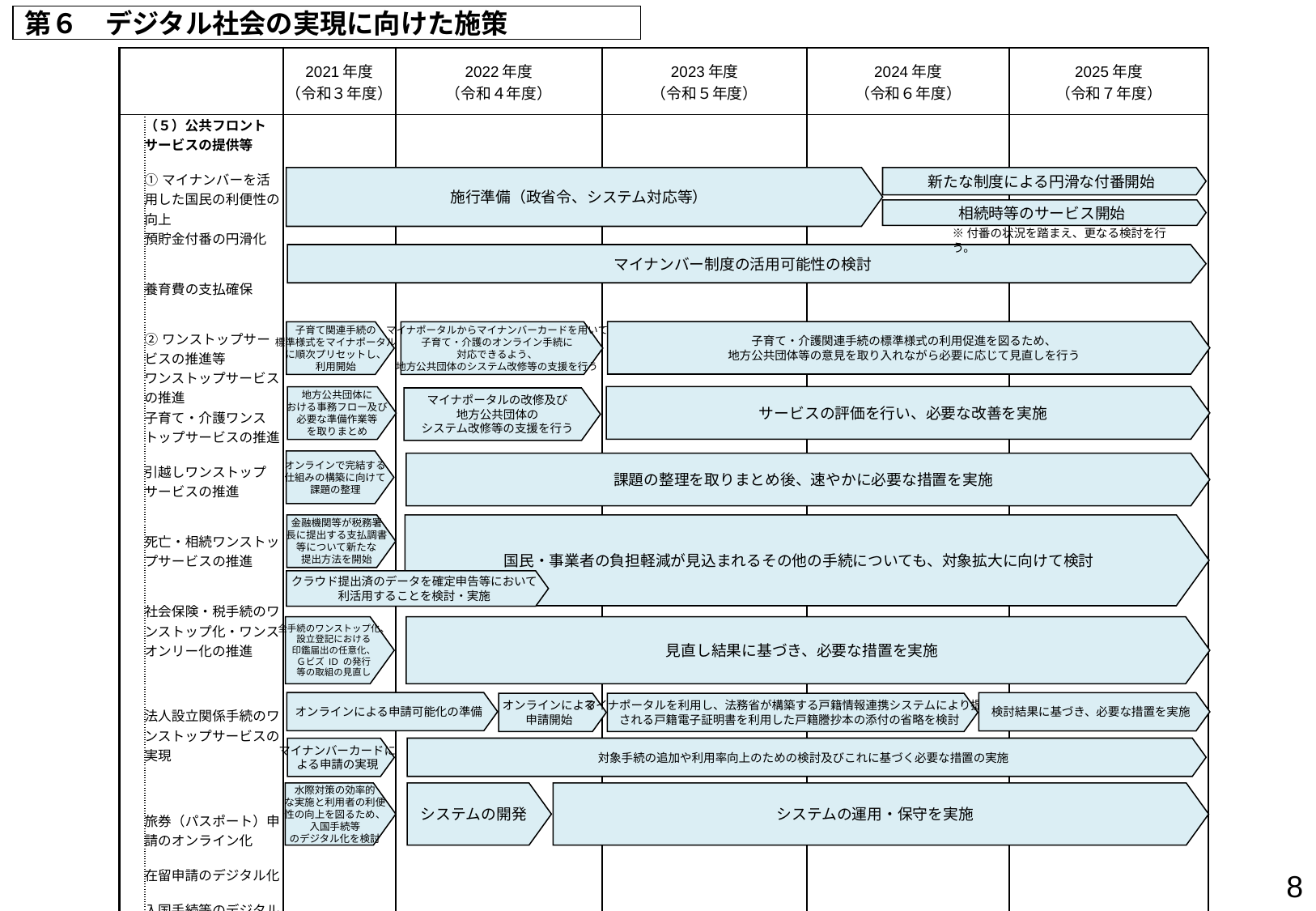

第６　デジタル社会の実現に向けた施策
|  |  | 2021年度 （令和３年度） | 2022年度 （令和４年度） | 2023年度 （令和５年度） | 2024年度 （令和６年度） | 2025年度 （令和７年度） |
| --- | --- | --- | --- | --- | --- | --- |
|  | （５）公共フロントサービスの提供等 ①マイナンバーを活用した国民の利便性の向上 預貯金付番の円滑化 養育費の支払確保 ②ワンストップサービスの推進等 ワンストップサービスの推進 子育て・介護ワンストップサービスの推進 引越しワンストップサービスの推進 死亡・相続ワンストップサービスの推進 社会保険・税手続のワンストップ化・ワンスオンリー化の推進 法人設立関係手続のワンストップサービスの実現 旅券（パスポート）申請のオンライン化 在留申請のデジタル化 入国手続等のデジタル化 |  |  |  |  |  |

施行準備（政省令、システム対応等）

新たな制度による円滑な付番開始
相続時等のサービス開始
※付番の状況を踏まえ、更なる検討を行う。
マイナンバー制度の活用可能性の検討
子育て・介護関連手続の標準様式の利用促進を図るため、
地方公共団体等の意見を取り入れながら必要に応じて見直しを行う
子育て関連手続の
標準様式をマイナポータル
に順次プリセットし、
利用開始
マイナポータルからマイナンバーカードを用いて
子育て・介護のオンライン手続に
対応できるよう、
地方公共団体のシステム改修等の支援を行う
サービスの評価を行い、必要な改善を実施
地方公共団体に
おける事務フロー及び
必要な準備作業等
を取りまとめ
マイナポータルの改修及び
地方公共団体の
システム改修等の支援を行う
オンラインで完結する
仕組みの構築に向けて
課題の整理
課題の整理を取りまとめ後、速やかに必要な措置を実施
金融機関等が税務署
長に提出する支払調書
等について新たな
提出方法を開始
国民・事業者の負担軽減が見込まれるその他の手続についても、対象拡大に向けて検討
クラウド提出済のデータを確定申告等において
利活用することを検討・実施
全手続のワンストップ化、
設立登記における
印鑑届出の任意化、
Ｇビズ ID の発行
等の取組の見直し
見直し結果に基づき、必要な措置を実施
オンラインによる申請可能化の準備
検討結果に基づき、必要な措置を実施
オンラインによる
申請開始
マイナポータルを利用し、法務省が構築する戸籍情報連携システムにより提供
される戸籍電子証明書を利用した戸籍謄抄本の添付の省略を検討
対象手続の追加や利用率向上のための検討及びこれに基づく必要な措置の実施
マイナンバーカードに
よる申請の実現
水際対策の効率的
な実施と利用者の利便
性の向上を図るため、
入国手続等
のデジタル化を検討
システムの開発
システムの運用・保守を実施
8